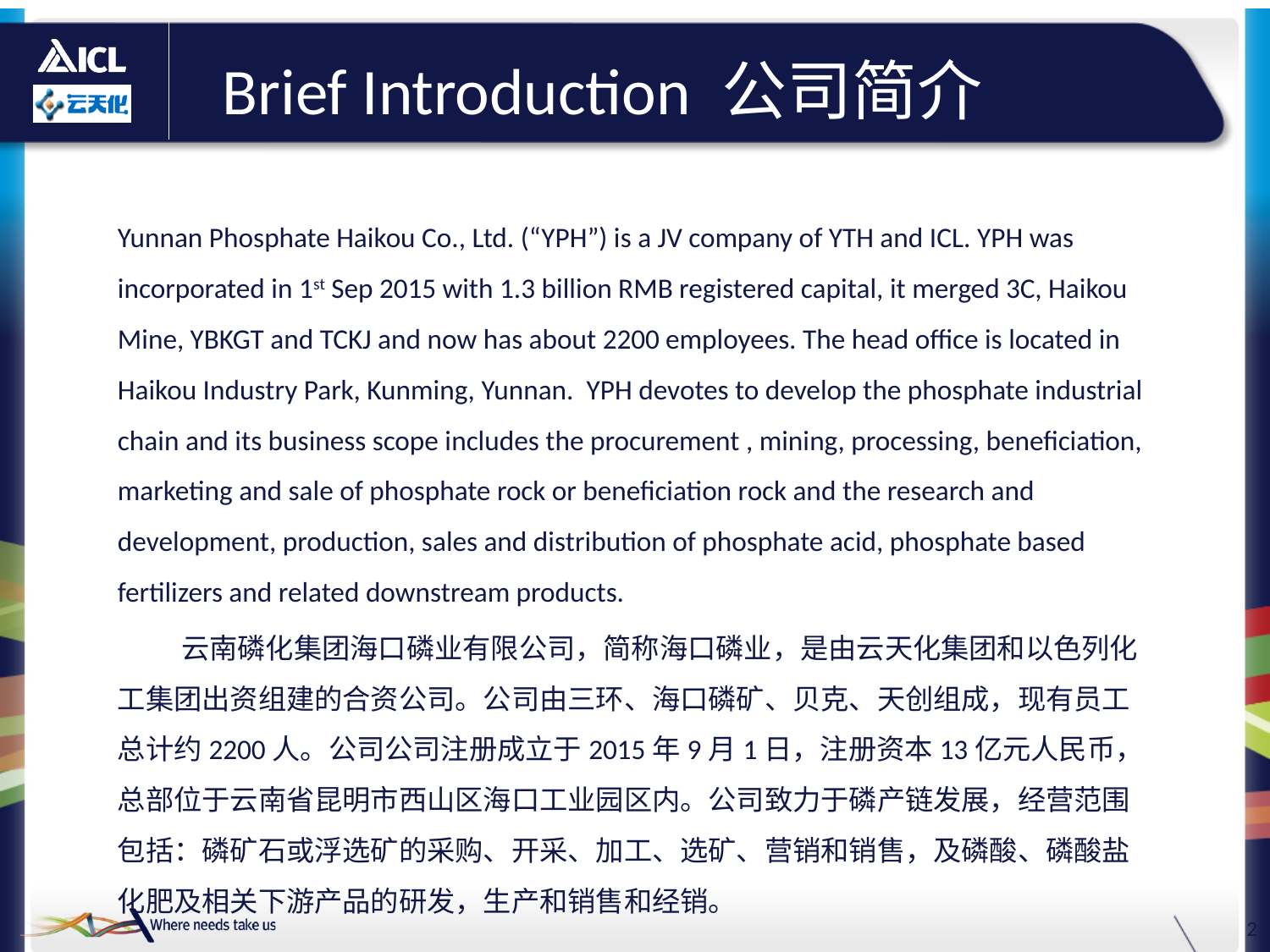

# Brief Introduction 公司简介
Yunnan Phosphate Haikou Co., Ltd. (“YPH”) is a JV company of YTH and ICL. YPH was incorporated in 1st Sep 2015 with 1.3 billion RMB registered capital, it merged 3C, Haikou Mine, YBKGT and TCKJ and now has about 2200 employees. The head office is located in Haikou Industry Park, Kunming, Yunnan.  YPH devotes to develop the phosphate industrial chain and its business scope includes the procurement , mining, processing, beneficiation, marketing and sale of phosphate rock or beneficiation rock and the research and development, production, sales and distribution of phosphate acid, phosphate based fertilizers and related downstream products.
         云南磷化集团海口磷业有限公司，简称海口磷业，是由云天化集团和以色列化工集团出资组建的合资公司。公司由三环、海口磷矿、贝克、天创组成，现有员工总计约2200人。公司公司注册成立于2015年9月1日，注册资本13亿元人民币，总部位于云南省昆明市西山区海口工业园区内。公司致力于磷产链发展，经营范围包括：磷矿石或浮选矿的采购、开采、加工、选矿、营销和销售，及磷酸、磷酸盐化肥及相关下游产品的研发，生产和销售和经销。
2